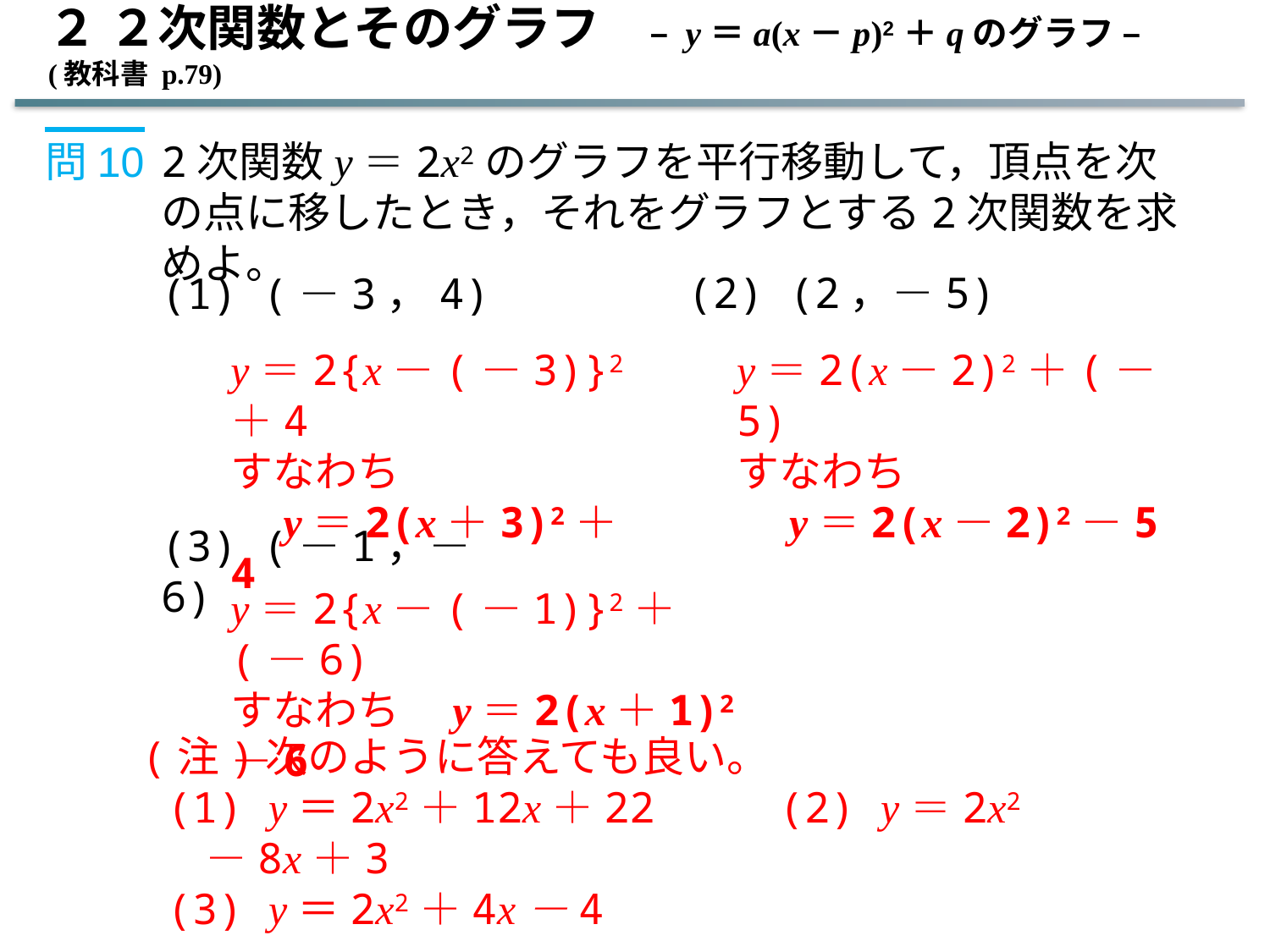

２ ２次関数とそのグラフ　– y＝a(x－p)2＋qのグラフ –    (教科書 p.79)
問10
2次関数y＝2x2のグラフを平行移動して，頂点を次の点に移したとき，それをグラフとする2次関数を求めよ。
(2) (2，－5)
(1) (－3，4)
y＝2{x－(－3)}2＋4
すなわち
　y＝2(x＋3)2＋4
y＝2(x－2)2＋(－5)
すなわち
　y＝2(x－2)2－5
(3) (－1，－6)
y＝2{x－(－1)}2＋(－6)
すなわち　y＝2(x＋1)2－6
(注)次のように答えても良い。
 (1) y＝2x2＋12x＋22　　  (2) y＝2x2－8x＋3
 (3) y＝2x2＋4x－4